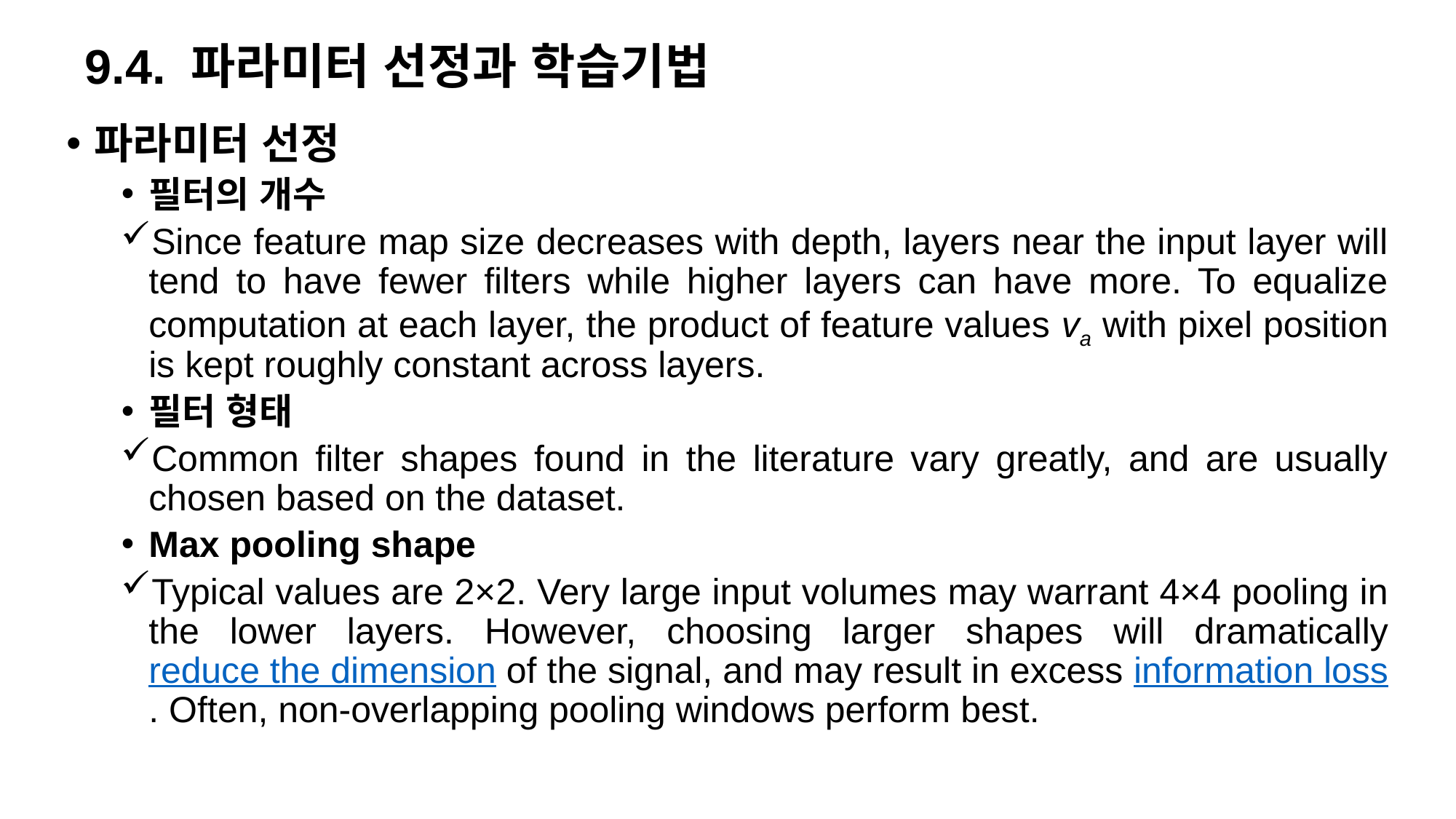

# 9.4. 파라미터 선정과 학습기법
파라미터 선정
필터의 개수
Since feature map size decreases with depth, layers near the input layer will tend to have fewer filters while higher layers can have more. To equalize computation at each layer, the product of feature values va with pixel position is kept roughly constant across layers.
필터 형태
Common filter shapes found in the literature vary greatly, and are usually chosen based on the dataset.
Max pooling shape
Typical values are 2×2. Very large input volumes may warrant 4×4 pooling in the lower layers. However, choosing larger shapes will dramatically reduce the dimension of the signal, and may result in excess information loss. Often, non-overlapping pooling windows perform best.